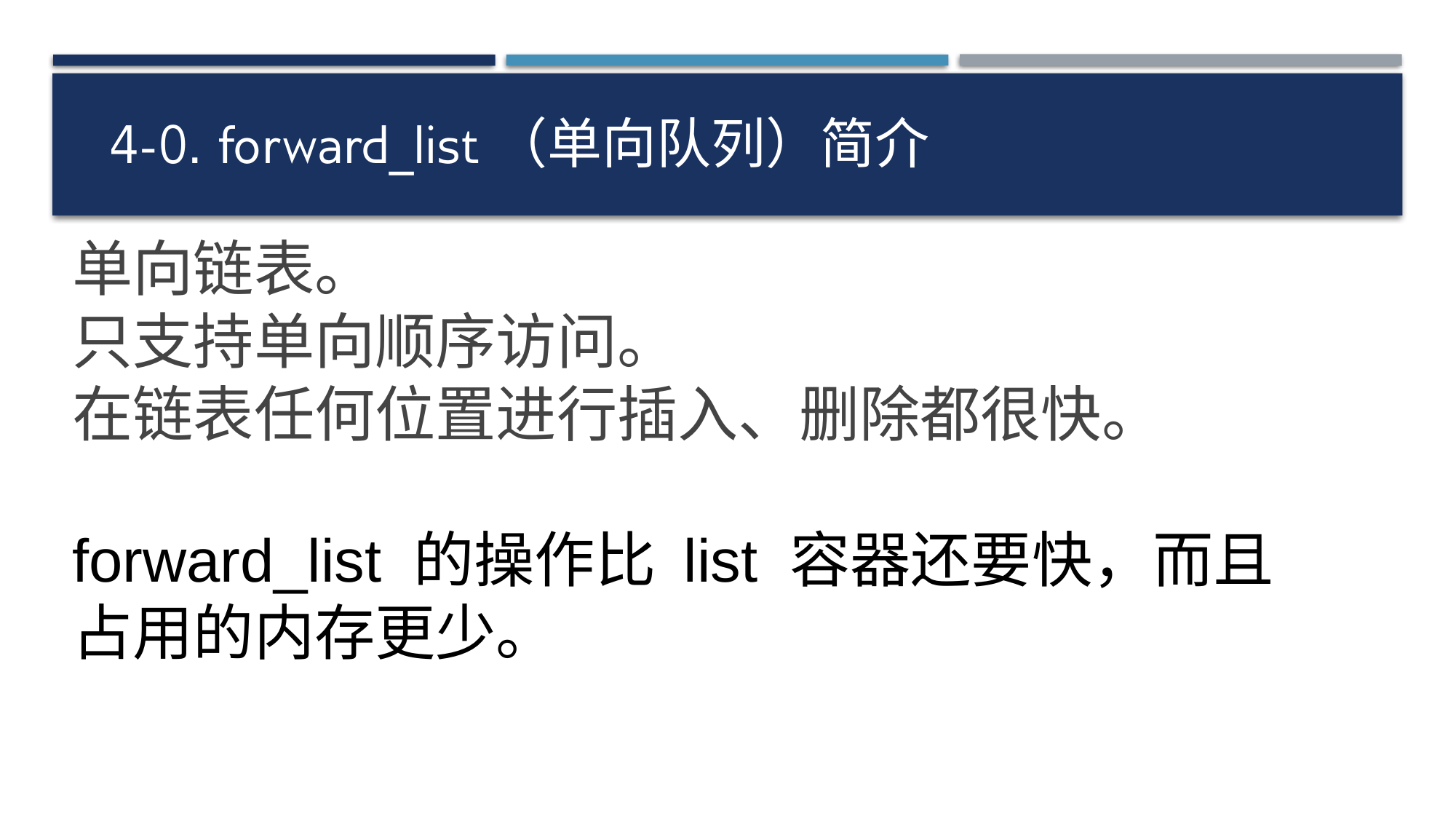

4-0. forward_list（单向队列）简介
单向链表。
只支持单向顺序访问。
在链表任何位置进行插入、删除都很快。

forward_list 的操作比 list 容器还要快，而且占用的内存更少。